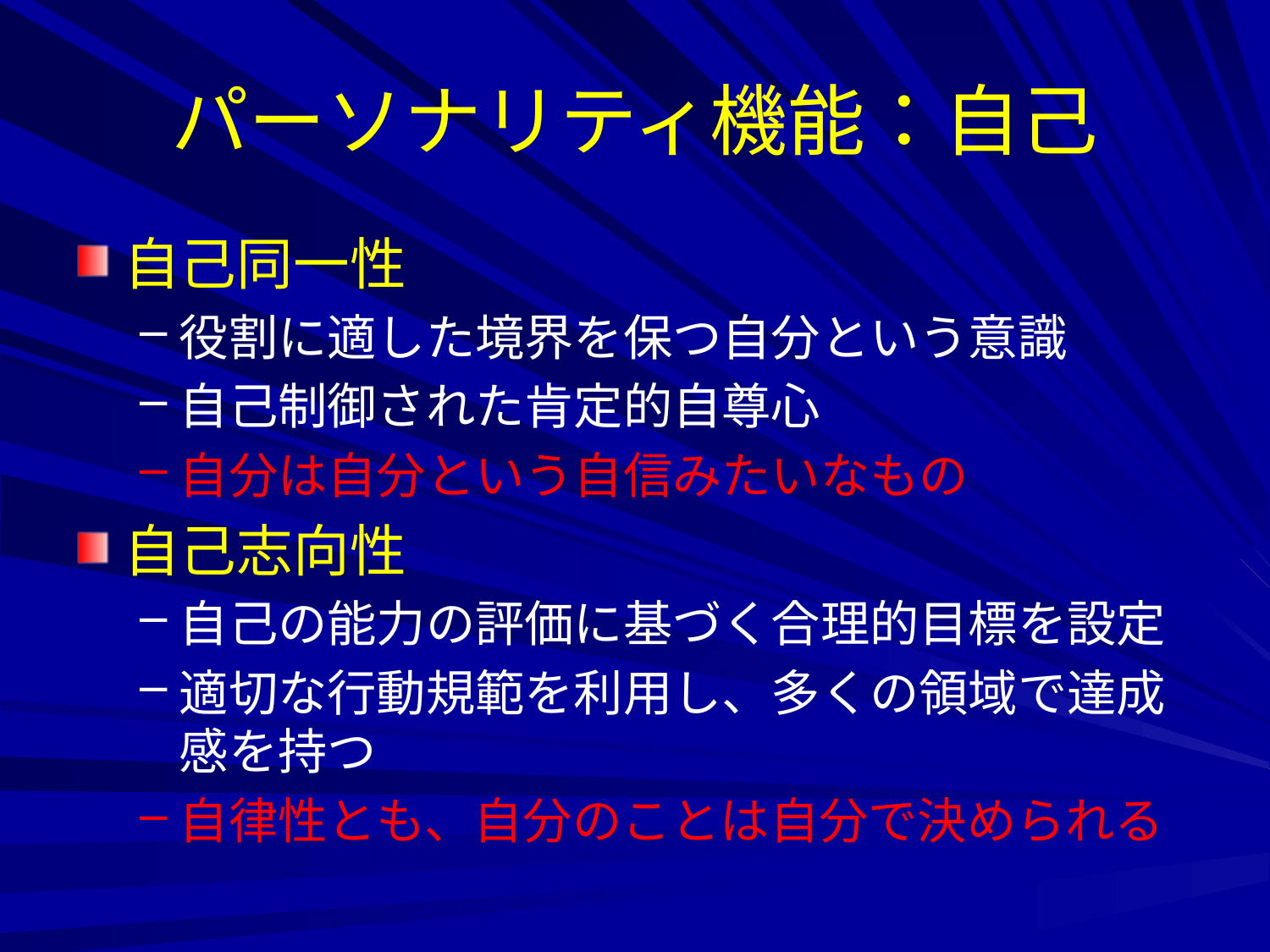

# パーソナリティ機能：自己
自己同一性
役割に適した境界を保つ自分という意識
自己制御された肯定的自尊心
自分は自分という自信みたいなもの
自己志向性
自己の能力の評価に基づく合理的目標を設定
適切な行動規範を利用し、多くの領域で達成感を持つ
自律性とも、自分のことは自分で決められる